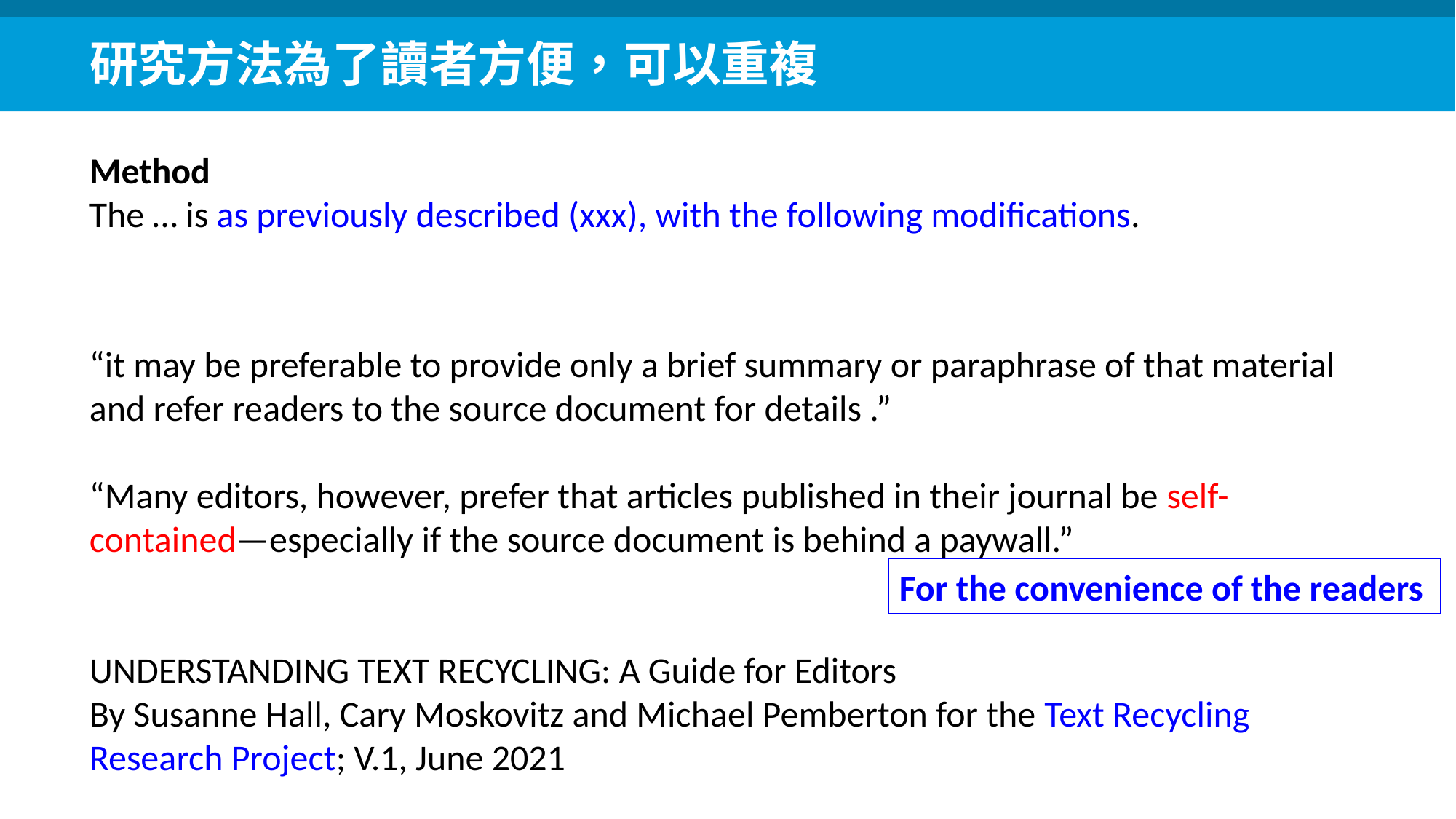

研究方法為了讀者方便，可以重複
Method
The … is as previously described (xxx), with the following modifications.

“it may be preferable to provide only a brief summary or paraphrase of that material and refer readers to the source document for details .”

“Many editors, however, prefer that articles published in their journal be self-contained—especially if the source document is behind a paywall.”

UNDERSTANDING TEXT RECYCLING: A Guide for Editors
By Susanne Hall, Cary Moskovitz and Michael Pemberton for the Text Recycling Research Project; V.1, June 2021
For the convenience of the readers